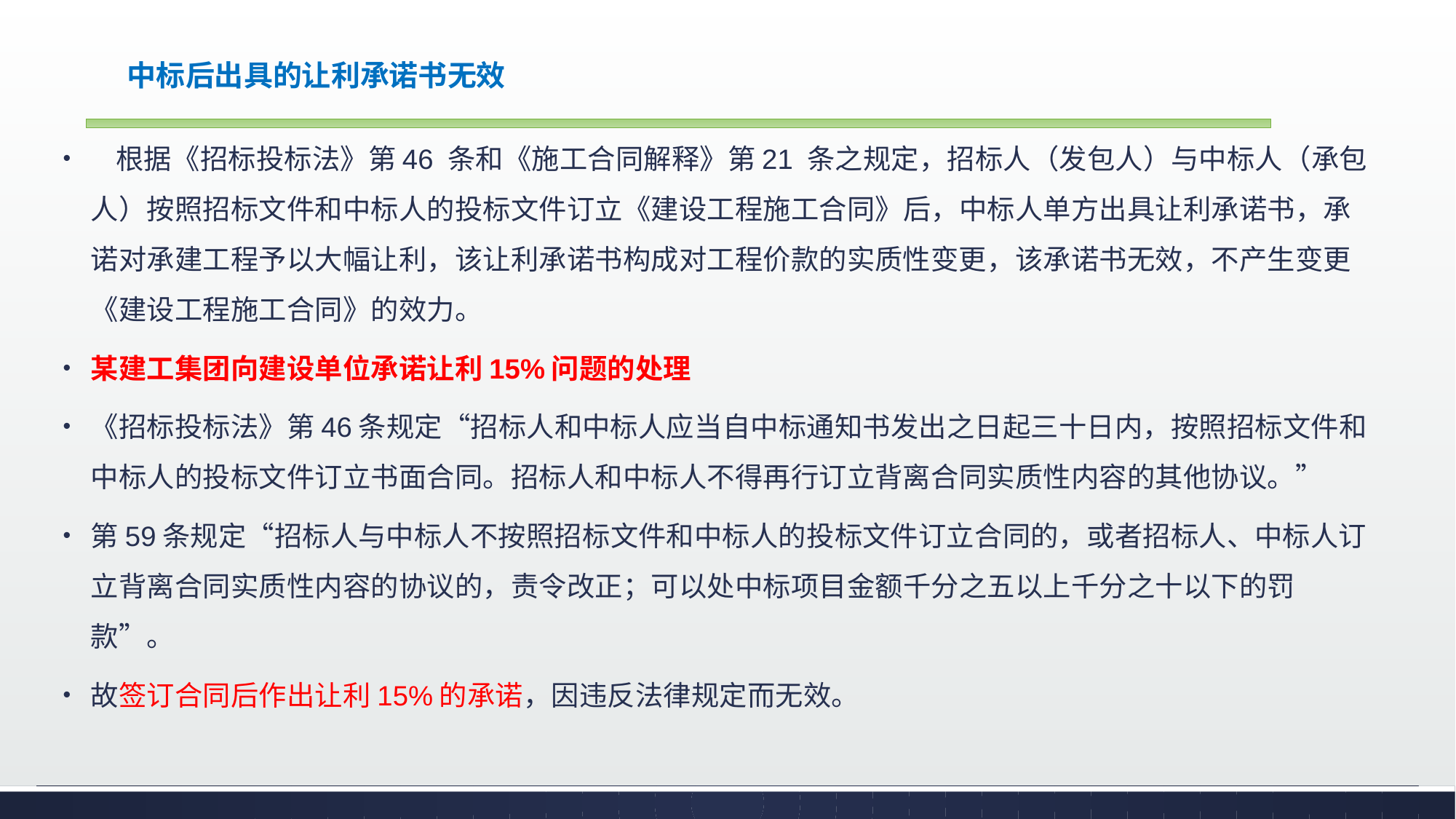

# 中标后出具的让利承诺书无效

   根据《招标投标法》第46 条和《施工合同解释》第21 条之规定，招标人（发包人）与中标人（承包人）按照招标文件和中标人的投标文件订立《建设工程施工合同》后，中标人单方出具让利承诺书，承诺对承建工程予以大幅让利，该让利承诺书构成对工程价款的实质性变更，该承诺书无效，不产生变更《建设工程施工合同》的效力。
某建工集团向建设单位承诺让利15%问题的处理
《招标投标法》第46条规定“招标人和中标人应当自中标通知书发出之日起三十日内，按照招标文件和中标人的投标文件订立书面合同。招标人和中标人不得再行订立背离合同实质性内容的其他协议。”
第59条规定“招标人与中标人不按照招标文件和中标人的投标文件订立合同的，或者招标人、中标人订立背离合同实质性内容的协议的，责令改正；可以处中标项目金额千分之五以上千分之十以下的罚款”。
故签订合同后作出让利15%的承诺，因违反法律规定而无效。